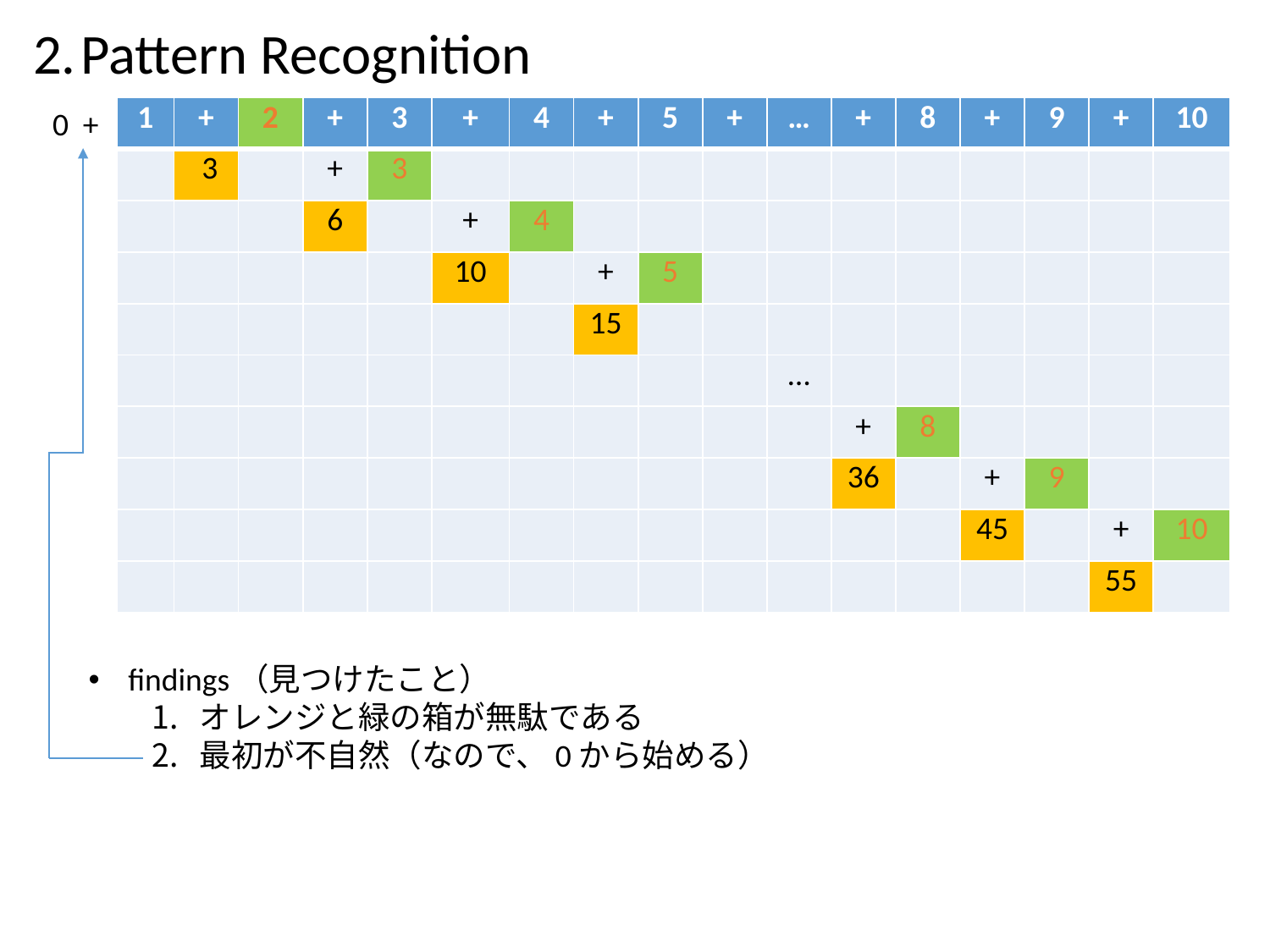

Pattern Recognition
0  +
| 1 | + | 2 | + | 3 | + | 4 | + | 5 | + | … | + | 8 | + | 9 | + | 10 |
| --- | --- | --- | --- | --- | --- | --- | --- | --- | --- | --- | --- | --- | --- | --- | --- | --- |
|  | 3 |  | + | 3 |  |  |  |  |  |  |  |  |  |  |  |  |
|  |  |  | 6 |  | + | 4 |  |  |  |  |  |  |  |  |  |  |
|  |  |  |  |  | 10 |  | + | 5 |  |  |  |  |  |  |  |  |
|  |  |  |  |  |  |  | 15 |  |  |  |  |  |  |  |  |  |
|  |  |  |  |  |  |  |  |  |  | … |  |  |  |  |  |  |
|  |  |  |  |  |  |  |  |  |  |  | + | 8 |  |  |  |  |
|  |  |  |  |  |  |  |  |  |  |  | 36 |  | + | 9 |  |  |
|  |  |  |  |  |  |  |  |  |  |  |  |  | 45 |  | + | 10 |
|  |  |  |  |  |  |  |  |  |  |  |  |  |  |  | 55 |  |
findings（見つけたこと）
オレンジと緑の箱が無駄である
最初が不自然（なので、0から始める）